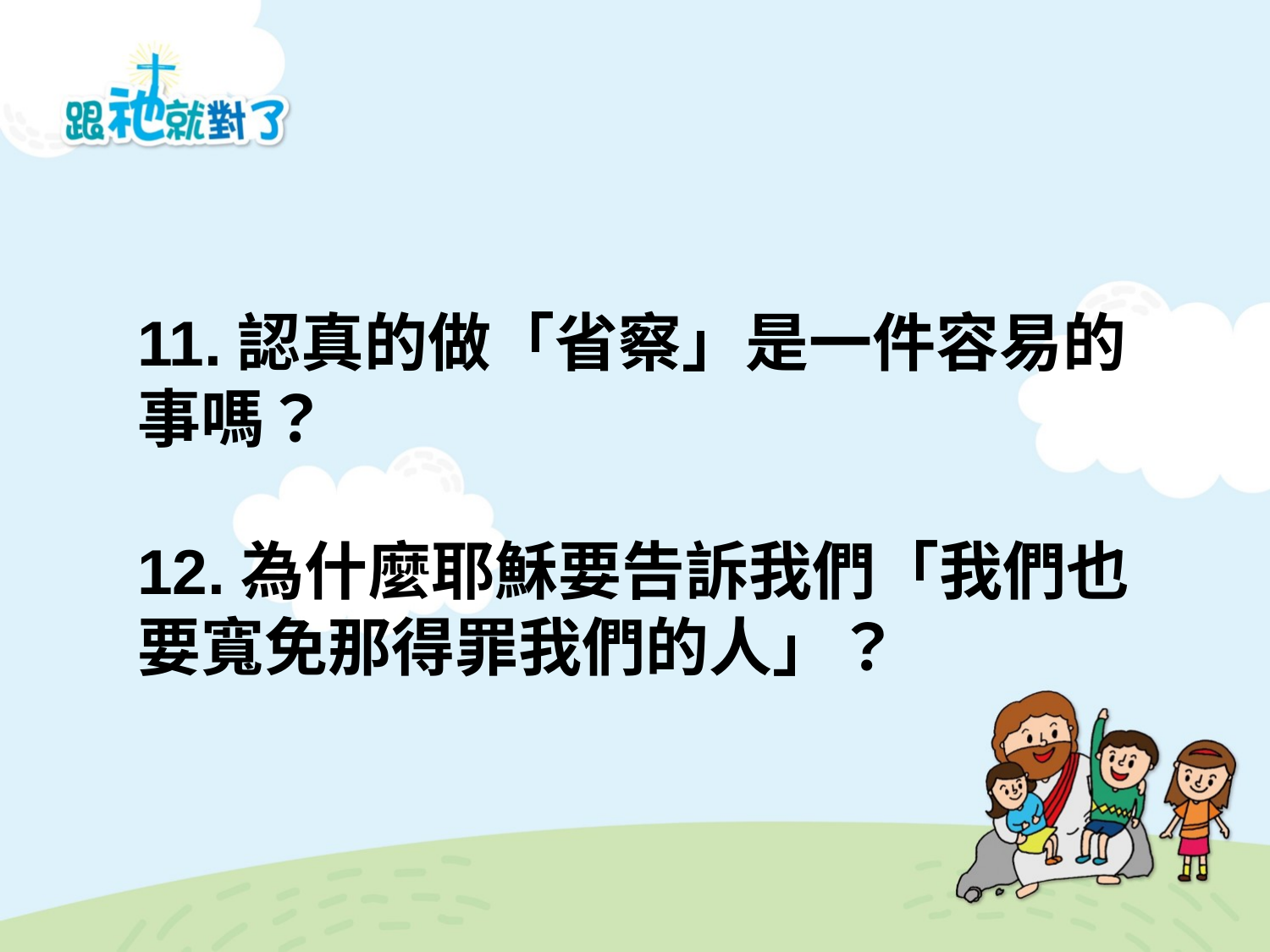

11.認真的做「省察」是一件容易的事嗎？

12.為什麼耶穌要告訴我們「我們也要寬免那得罪我們的人」？